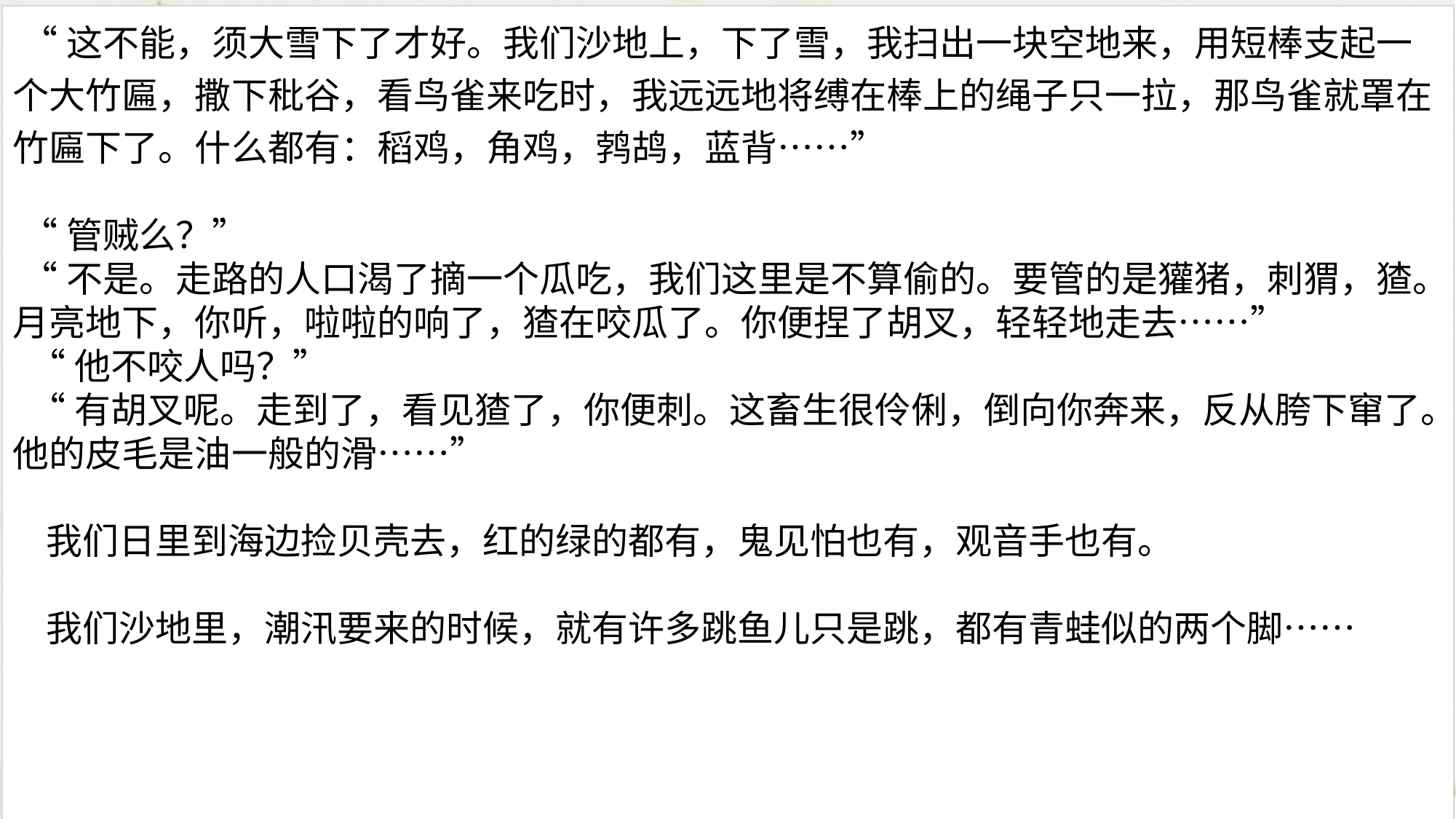

“这不能，须大雪下了才好。我们沙地上，下了雪，我扫出一块空地来，用短棒支起一个大竹匾，撒下秕谷，看鸟雀来吃时，我远远地将缚在棒上的绳子只一拉，那鸟雀就罩在竹匾下了。什么都有：稻鸡，角鸡，鹁鸪，蓝背……”

 “管贼么？”
 “不是。走路的人口渴了摘一个瓜吃，我们这里是不算偷的。要管的是獾猪，刺猬，猹。月亮地下，你听，啦啦的响了，猹在咬瓜了。你便捏了胡叉，轻轻地走去……”
  “他不咬人吗？”
  “有胡叉呢。走到了，看见猹了，你便刺。这畜生很伶俐，倒向你奔来，反从胯下窜了。他的皮毛是油一般的滑……”

   我们日里到海边捡贝壳去，红的绿的都有，鬼见怕也有，观音手也有。

   我们沙地里，潮汛要来的时候，就有许多跳鱼儿只是跳，都有青蛙似的两个脚……